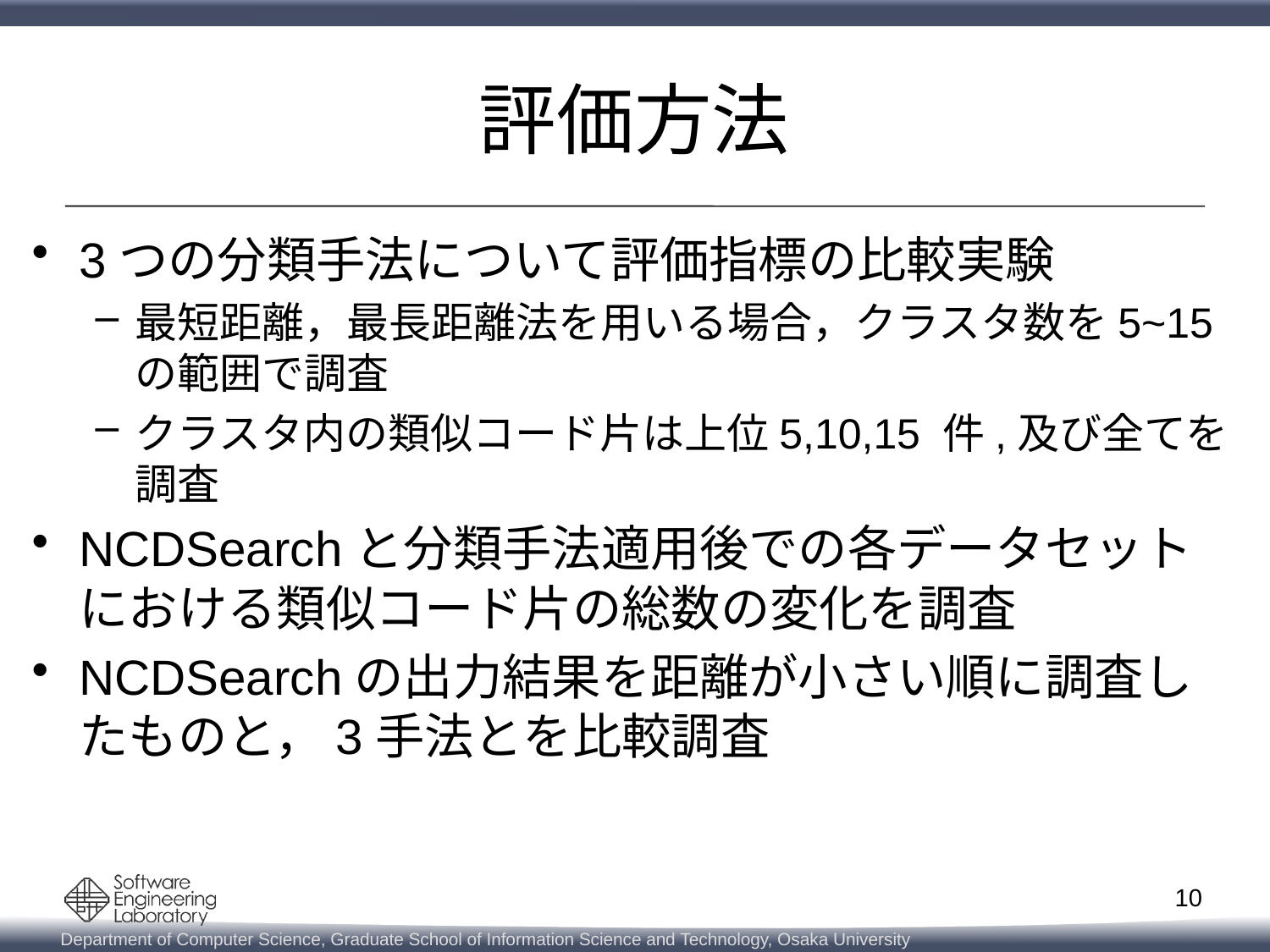

# 評価方法
3つの分類手法について評価指標の比較実験
最短距離，最長距離法を用いる場合，クラスタ数を5~15の範囲で調査
クラスタ内の類似コード片は上位5,10,15 件,及び全てを調査
NCDSearchと分類手法適用後での各データセットにおける類似コード片の総数の変化を調査
NCDSearchの出力結果を距離が小さい順に調査したものと，3手法とを比較調査
10